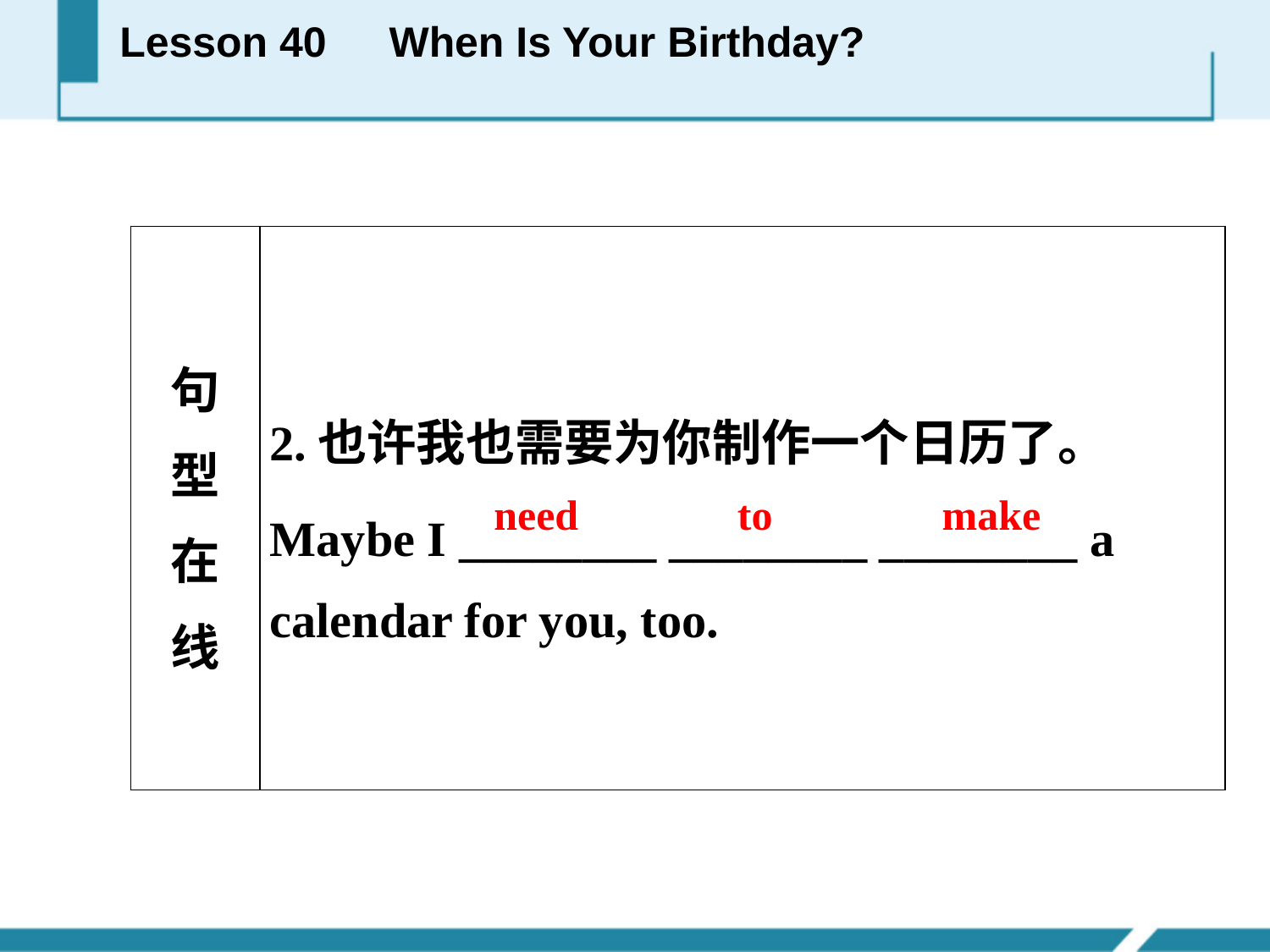

Lesson 40　When Is Your Birthday?
| 句 型 在 线 | 2.也许我也需要为你制作一个日历了。 Maybe I \_\_\_\_\_\_\_\_ \_\_\_\_\_\_\_\_ \_\_\_\_\_\_\_\_ a calendar for you, too. |
| --- | --- |

need               to                make